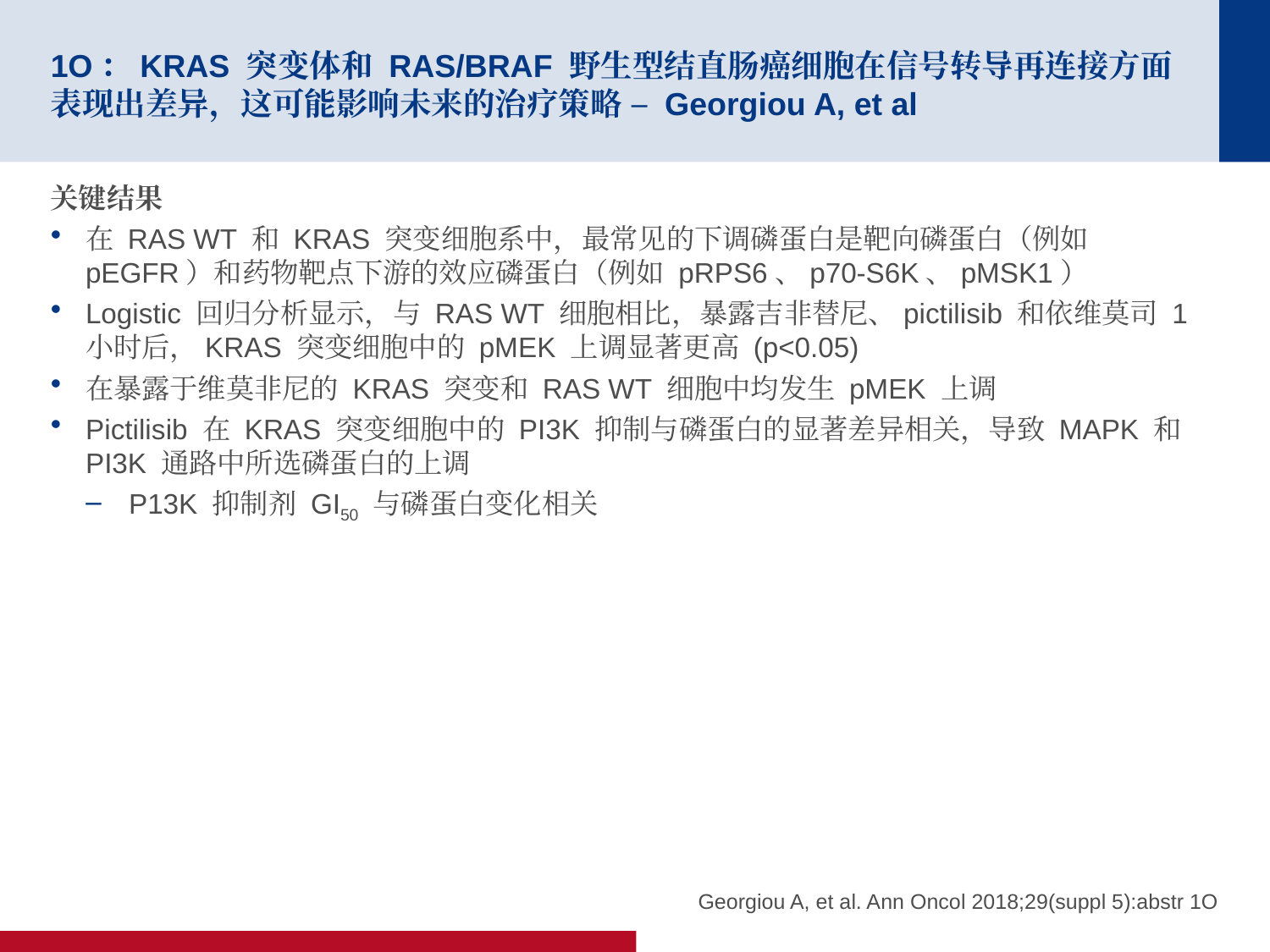

# 1O：KRAS 突变体和 RAS/BRAF 野生型结直肠癌细胞在信号转导再连接方面表现出差异，这可能影响未来的治疗策略 – Georgiou A, et al
关键结果
在 RAS WT 和 KRAS 突变细胞系中，最常见的下调磷蛋白是靶向磷蛋白（例如 pEGFR）和药物靶点下游的效应磷蛋白（例如 pRPS6、p70-S6K、pMSK1）
Logistic 回归分析显示，与 RAS WT 细胞相比，暴露吉非替尼、pictilisib 和依维莫司 1 小时后，KRAS 突变细胞中的 pMEK 上调显著更高 (p<0.05)
在暴露于维莫非尼的 KRAS 突变和 RAS WT 细胞中均发生 pMEK 上调
Pictilisib 在 KRAS 突变细胞中的 PI3K 抑制与磷蛋白的显著差异相关，导致 MAPK 和 PI3K 通路中所选磷蛋白的上调
P13K 抑制剂 GI50 与磷蛋白变化相关
Georgiou A, et al. Ann Oncol 2018;29(suppl 5):abstr 1O